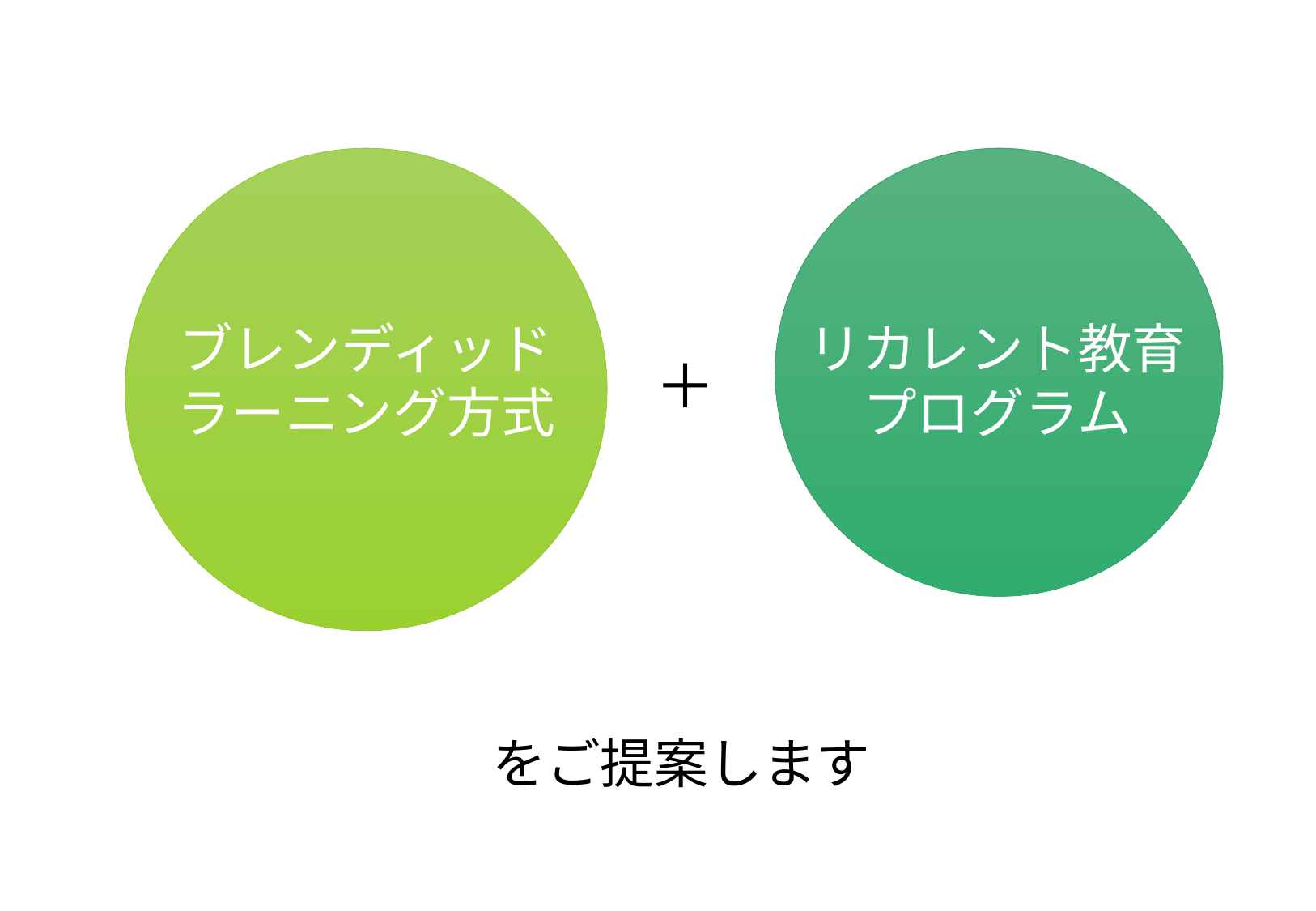

ブレンディッド
ラーニング方式

リカレント教育
プログラム

　　　　　　　＋
　　　　　　　　　　　　をご提案します
をご提案します